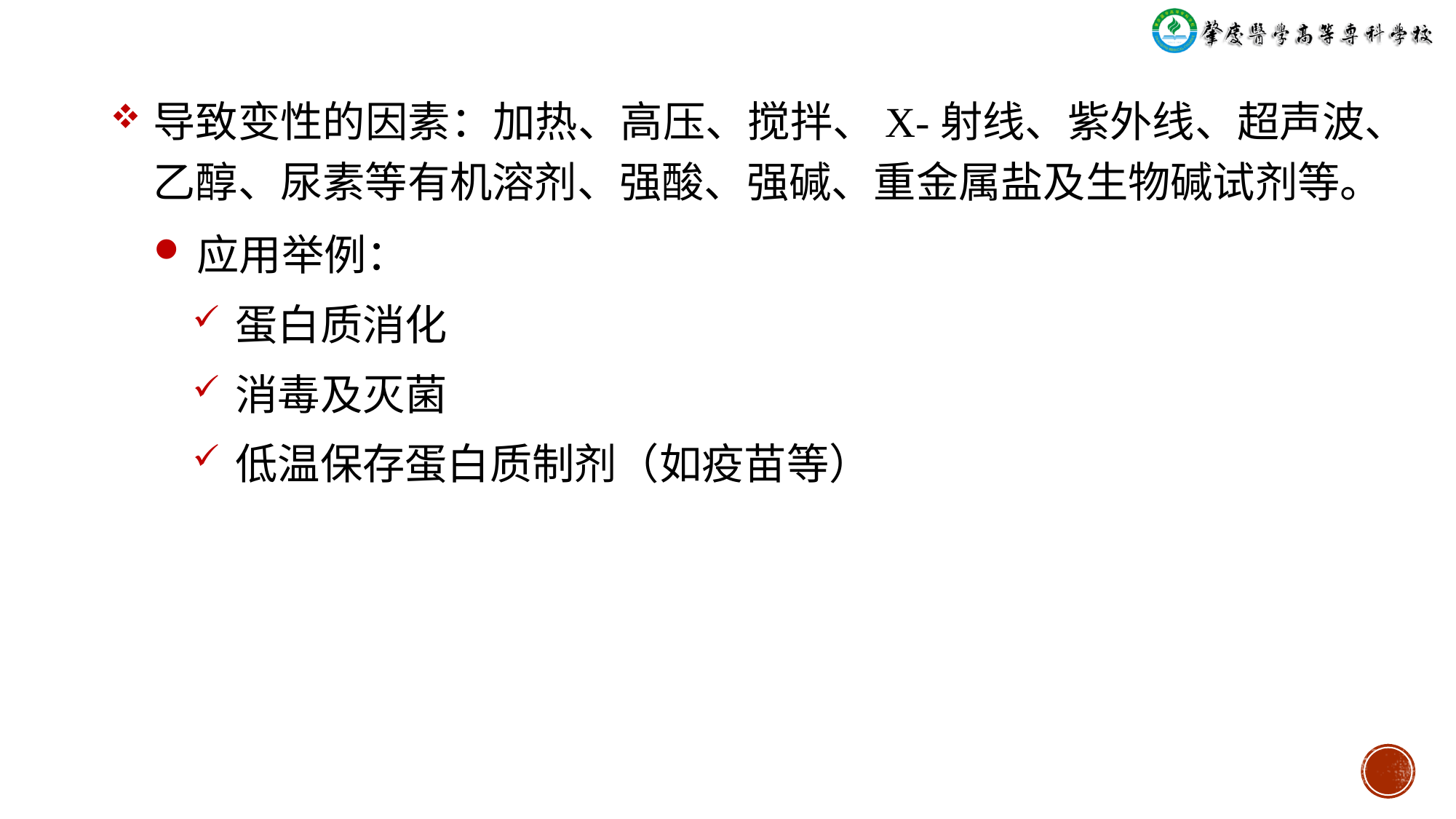

导致变性的因素：加热、高压、搅拌、X-射线、紫外线、超声波、乙醇、尿素等有机溶剂、强酸、强碱、重金属盐及生物碱试剂等。
应用举例：
蛋白质消化
消毒及灭菌
低温保存蛋白质制剂（如疫苗等）